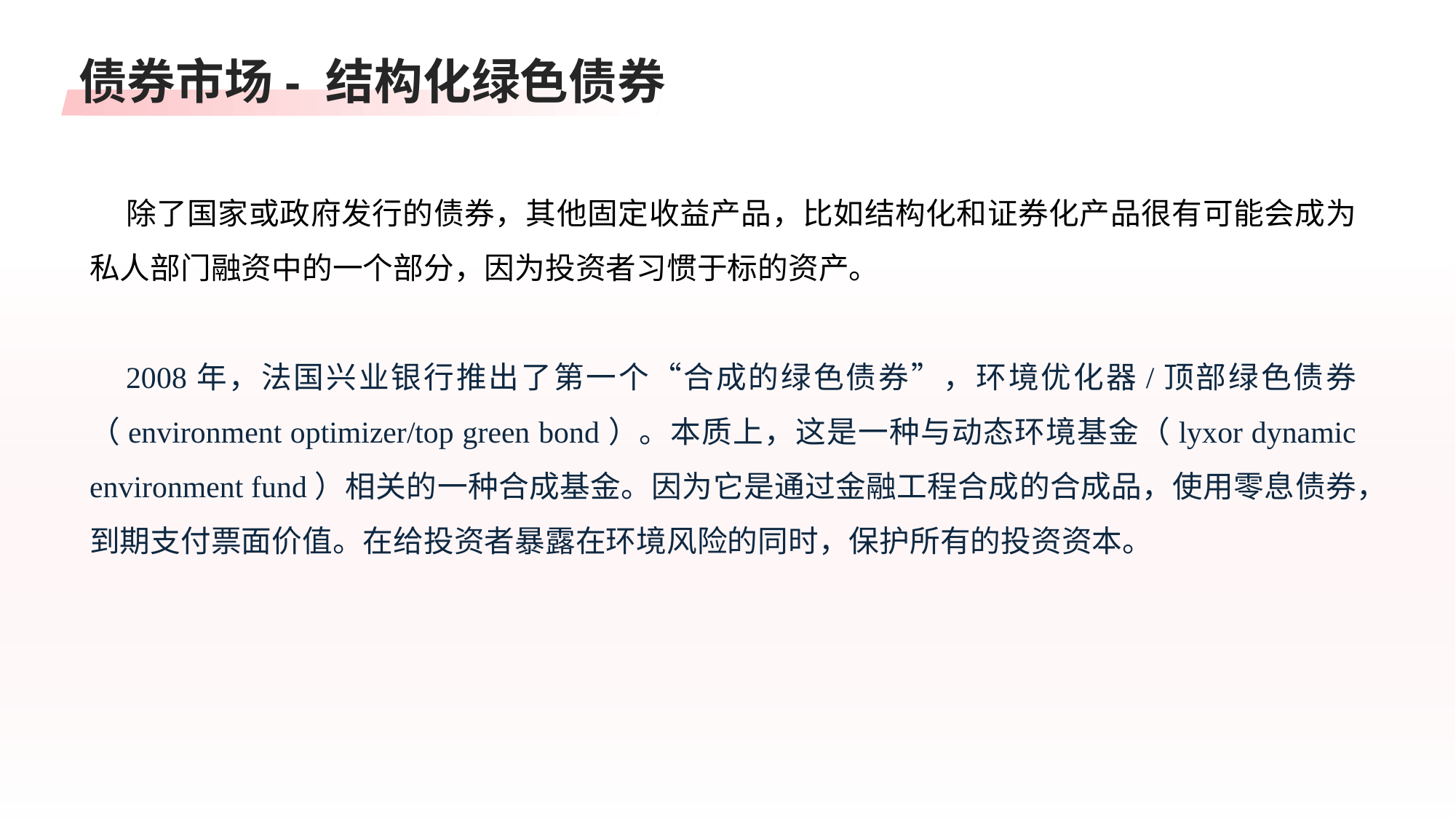

债券市场- 结构化绿色债券

除了国家或政府发行的债券，其他固定收益产品，比如结构化和证券化产品很有可能会成为私人部门融资中的一个部分，因为投资者习惯于标的资产。

2008年，法国兴业银行推出了第一个“合成的绿色债券”，环境优化器/顶部绿色债券（environment optimizer/top green bond）。本质上，这是一种与动态环境基金（lyxor dynamic environment fund）相关的一种合成基金。因为它是通过金融工程合成的合成品，使用零息债券，到期支付票面价值。在给投资者暴露在环境风险的同时，保护所有的投资资本。